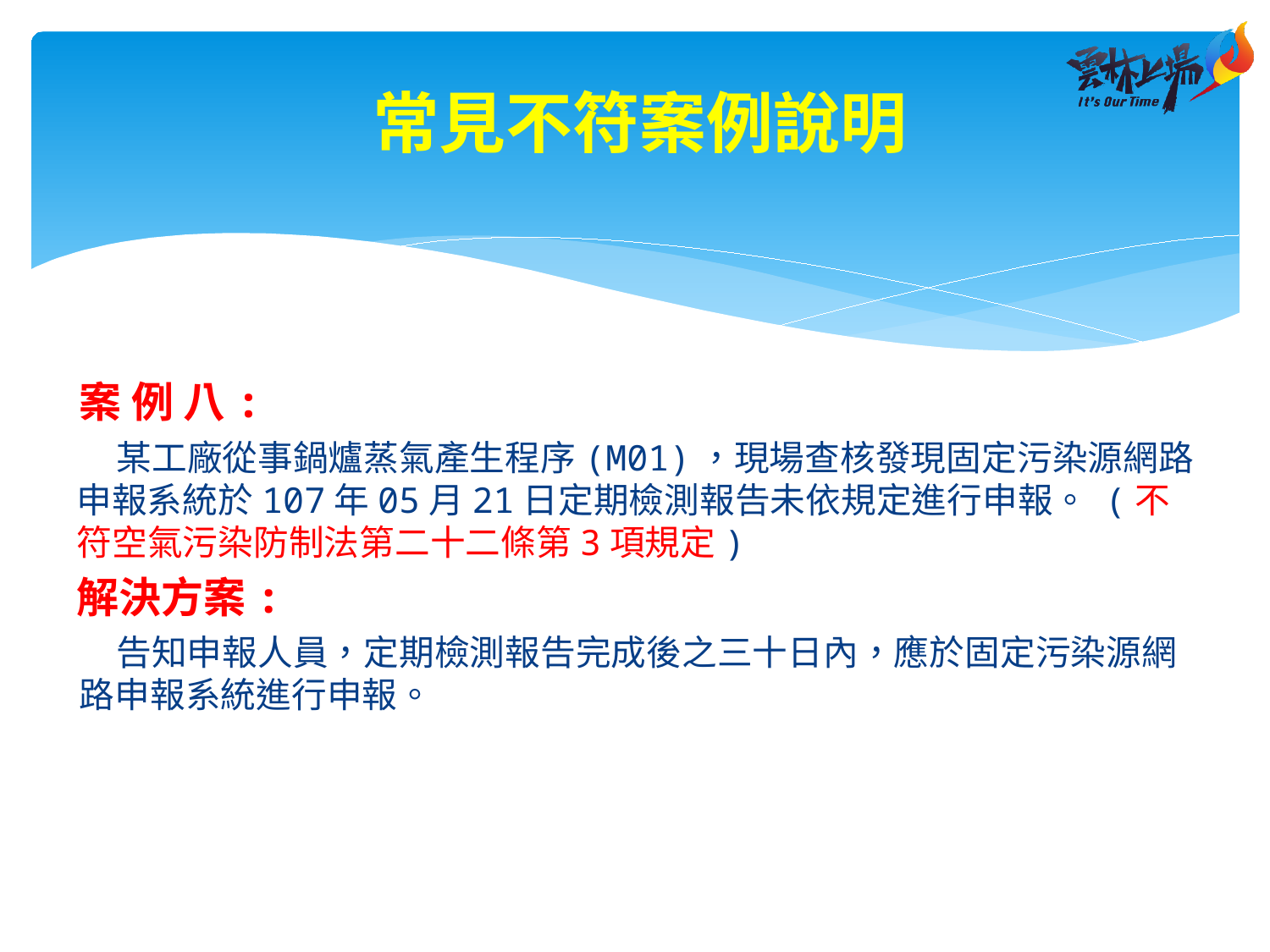

常見不符案例說明
案 例 八:
    某工廠從事鍋爐蒸氣產生程序(M01)，現場查核發現固定污染源網路申報系統於107年05月21日定期檢測報告未依規定進行申報。 (不符空氣污染防制法第二十二條第3項規定)
解決方案:
    告知申報人員，定期檢測報告完成後之三十日內，應於固定污染源網路申報系統進行申報。